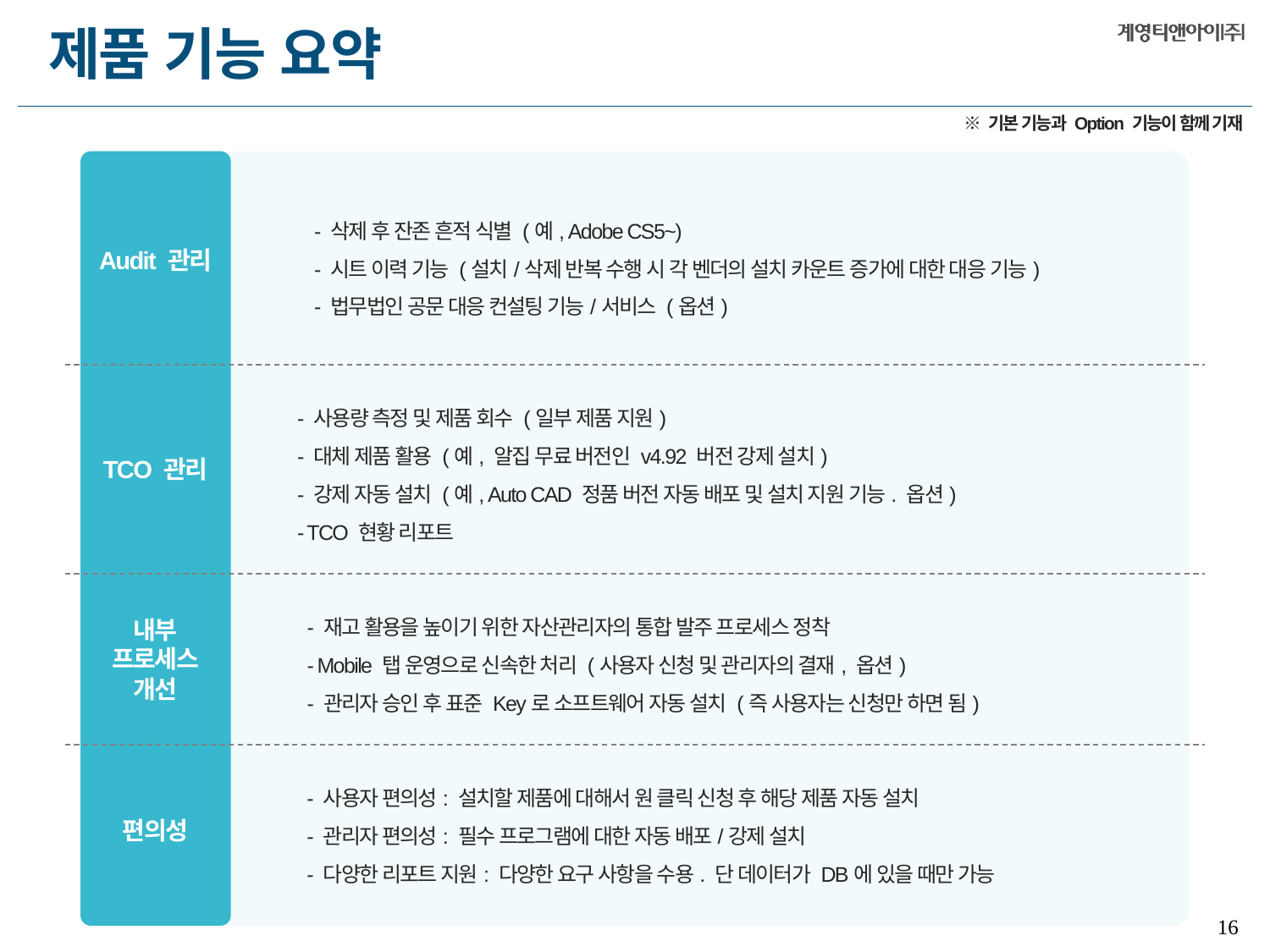

제품 기능 요약
※ 기본 기능과 Option 기능이 함께 기재

- 삭제 후 잔존 흔적 식별 (예, Adobe CS5~)
- 시트 이력 기능 (설치/삭제 반복 수행 시 각 벤더의 설치 카운트 증가에 대한 대응 기능)
- 법무법인 공문 대응 컨설팅 기능/서비스 (옵션)
Audit 관리
- 사용량 측정 및 제품 회수 (일부 제품 지원)
- 대체 제품 활용 (예, 알집 무료 버전인 v4.92 버전 강제 설치)
- 강제 자동 설치 (예, Auto CAD 정품 버전 자동 배포 및 설치 지원 기능. 옵션)
- TCO 현황 리포트
TCO 관리
- 재고 활용을 높이기 위한 자산관리자의 통합 발주 프로세스 정착
- Mobile 탭 운영으로 신속한 처리 (사용자 신청 및 관리자의 결재, 옵션)
- 관리자 승인 후 표준 Key로 소프트웨어 자동 설치 (즉 사용자는 신청만 하면 됨)
내부
프로세스
개선
- 사용자 편의성: 설치할 제품에 대해서 원 클릭 신청 후 해당 제품 자동 설치
- 관리자 편의성: 필수 프로그램에 대한 자동 배포/강제 설치
- 다양한 리포트 지원: 다양한 요구 사항을 수용. 단 데이터가 DB에 있을 때만 가능
편의성
16